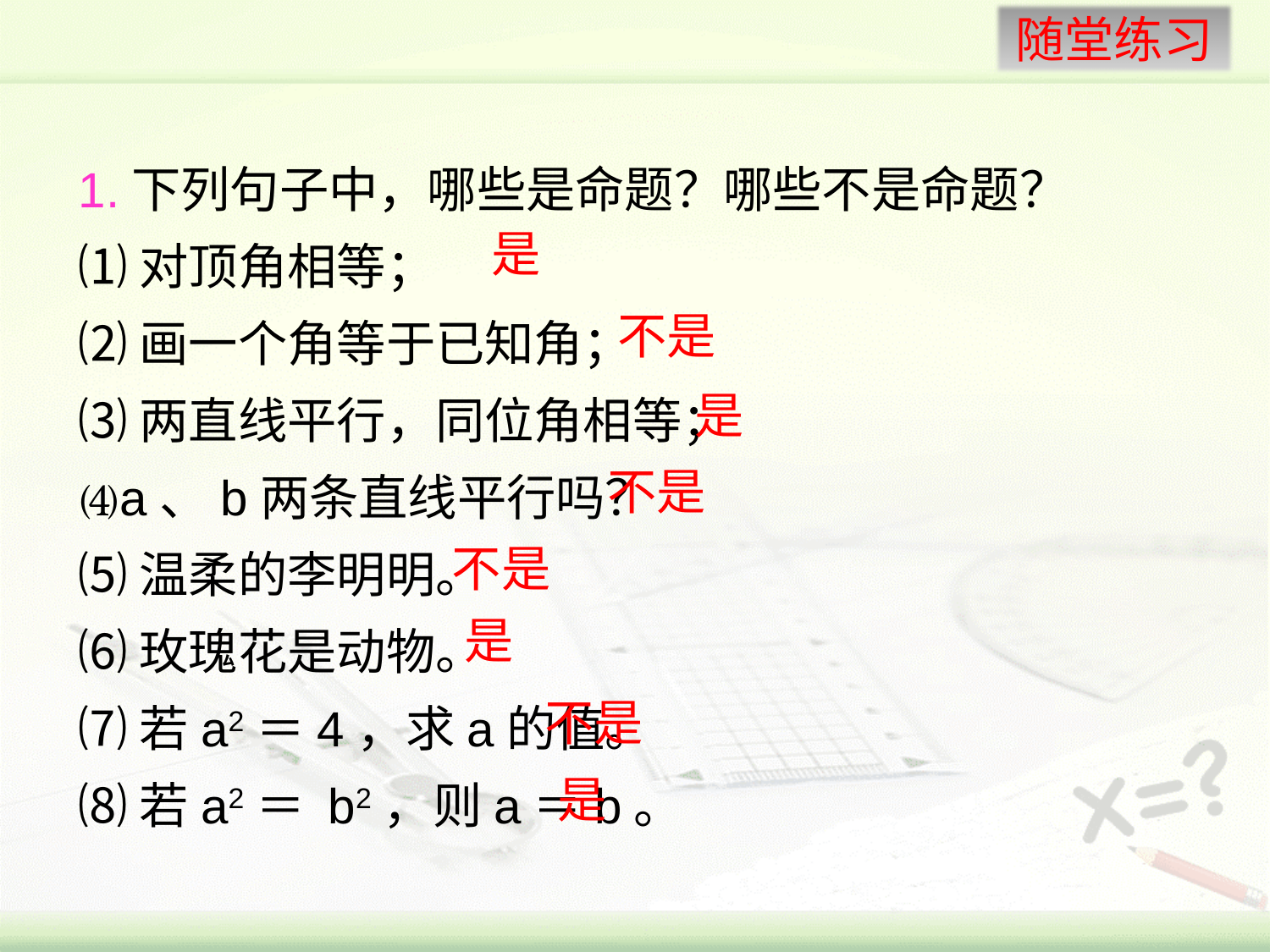

1.下列句子中，哪些是命题？哪些不是命题？
⑴对顶角相等；
⑵画一个角等于已知角；
⑶两直线平行，同位角相等；
⑷a、b两条直线平行吗？
⑸温柔的李明明。
⑹玫瑰花是动物。
⑺若a2＝4，求a的值。
⑻若a2＝ b2，则a＝b。
是
不是
是
不是
不是
是
不是
是